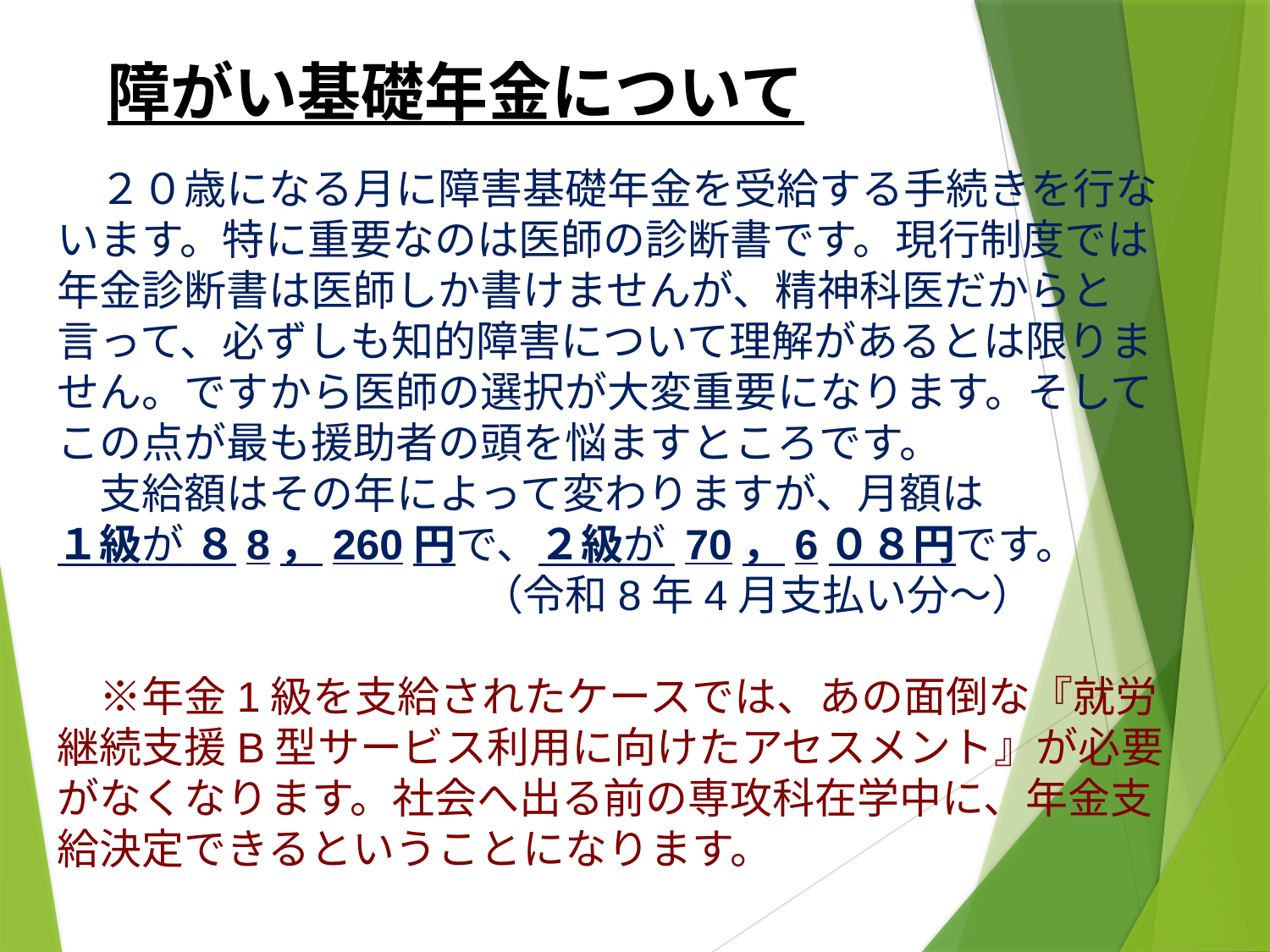

障がい基礎年金について
　２０歳になる月に障害基礎年金を受給する手続きを行ないます。特に重要なのは医師の診断書です。現行制度では年金診断書は医師しか書けませんが、精神科医だからと言って、必ずしも知的障害について理解があるとは限りません。ですから医師の選択が大変重要になります。そしてこの点が最も援助者の頭を悩ますところです。
　支給額はその年によって変わりますが、月額は
１級が ８8，260円で、２級が 70，6０８円です。
　　　　　　　　　　（令和8年4月支払い分～）

　※年金1級を支給されたケースでは、あの面倒な『就労継続支援B型サービス利用に向けたアセスメント』が必要がなくなります。社会へ出る前の専攻科在学中に、年金支給決定できるということになります。